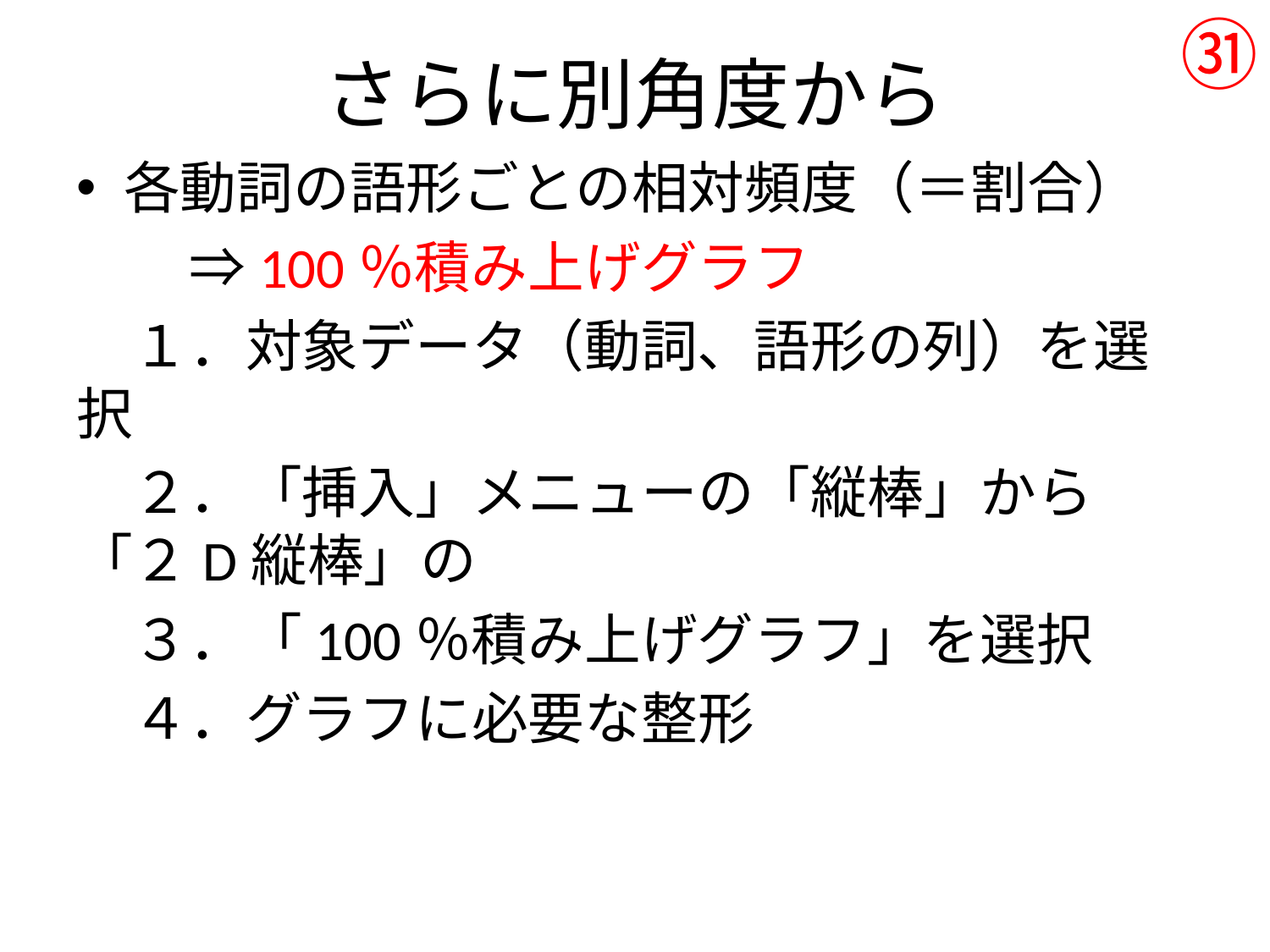

㉛
# さらに別角度から
各動詞の語形ごとの相対頻度（＝割合）
　　⇒100％積み上げグラフ
　１．対象データ（動詞、語形の列）を選択
　２．「挿入」メニューの「縦棒」から「２D縦棒」の
　３．「100％積み上げグラフ」を選択
　４．グラフに必要な整形